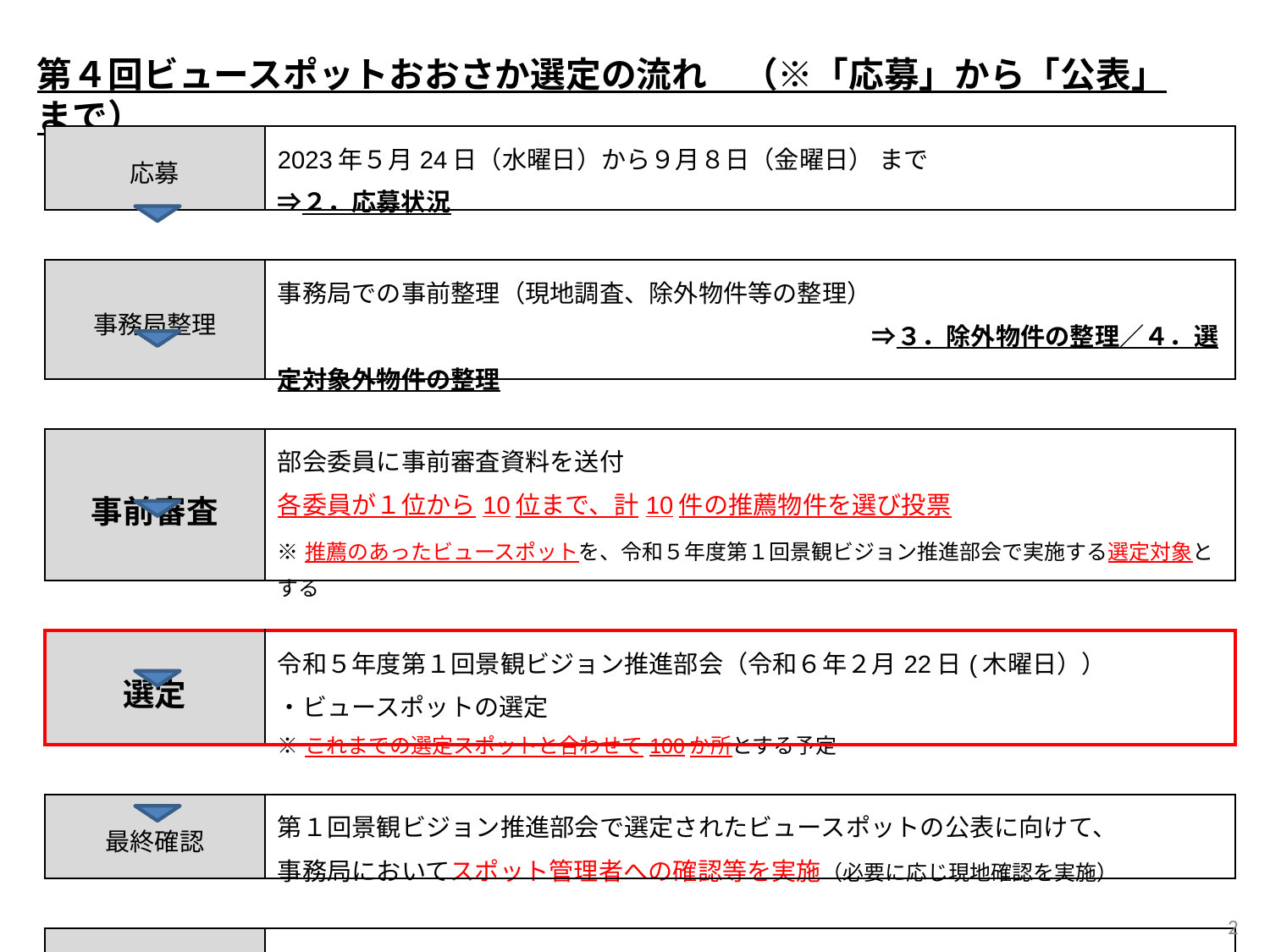

第４回ビュースポットおおさか選定の流れ　（※「応募」から「公表」まで）
| 応募 | 2023年５月24日（水曜日）から９月８日（金曜日） まで　　　　　　　　　　　⇒２．応募状況 |
| --- | --- |
|  |  |
| 事務局整理 | 事務局での事前整理（現地調査、除外物件等の整理） 　　　　　　　　　　　　　　　　　　　　　　　　⇒３．除外物件の整理／４．選定対象外物件の整理 |
|  |  |
| 事前審査 | 部会委員に事前審査資料を送付 各委員が１位から10位まで、計10件の推薦物件を選び投票 ※推薦のあったビュースポットを、令和５年度第１回景観ビジョン推進部会で実施する選定対象とする |
|  |  |
| 選定 | 令和５年度第１回景観ビジョン推進部会（令和６年２月22日(木曜日）） ・ビュースポットの選定 ※これまでの選定スポットと合わせて100か所とする予定 |
|  |  |
| 最終確認 | 第１回景観ビジョン推進部会で選定されたビュースポットの公表に向けて、 事務局においてスポット管理者への確認等を実施（必要に応じ現地確認を実施） |
|  |  |
| 公表 | 景観審議会（3/28）への報告を行った上で、大阪府ＨＰにて公表（3月中） |

2